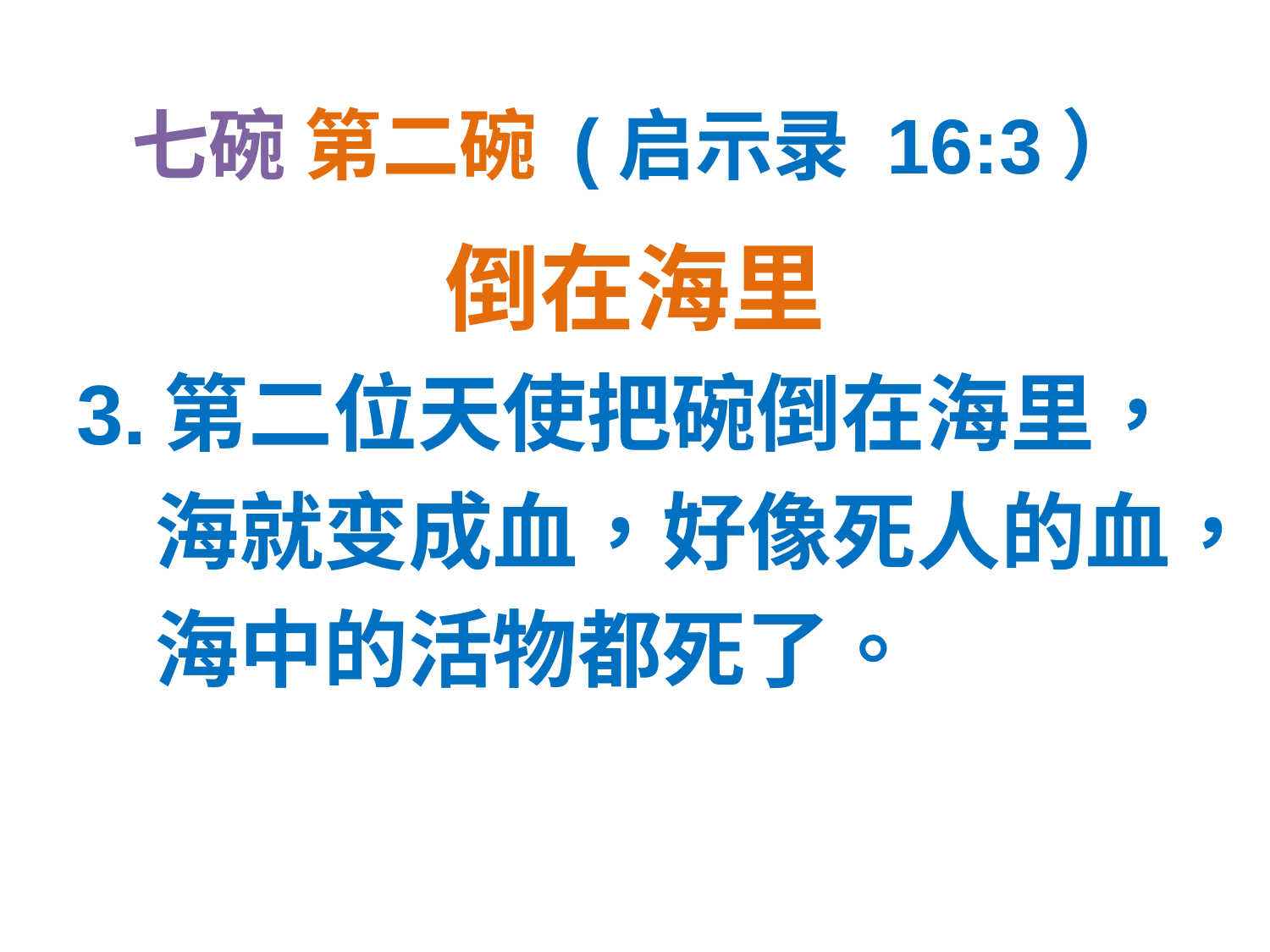

# 七碗 第二碗 (启示录 16:3）
倒在海里
3. 第二位天使把碗倒在海里，
   海就变成血，好像死人的血，
   海中的活物都死了。